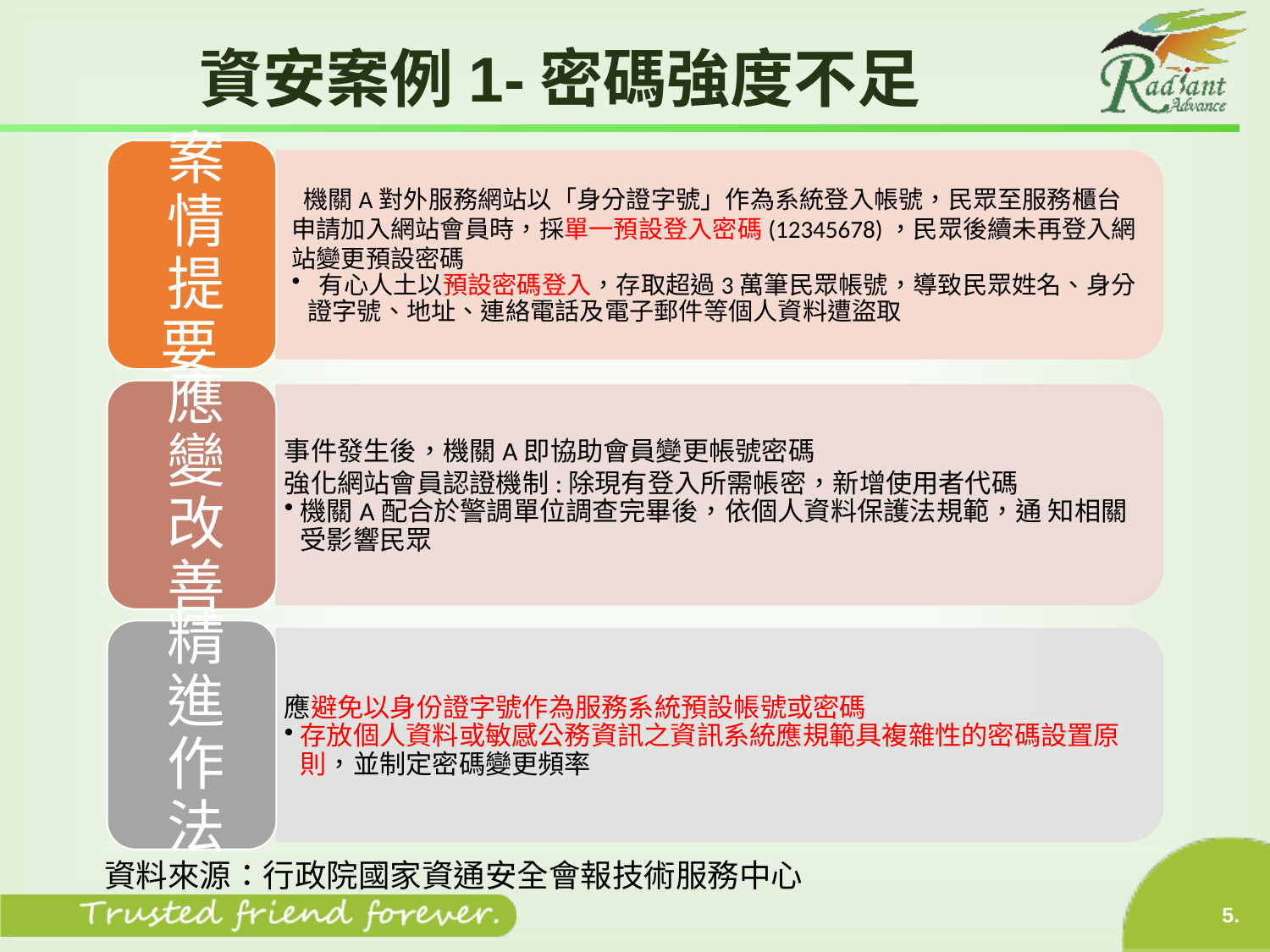

# 資安案例1-密碼強度不足
 機關A對外服務網站以「身分證字號」作為系統登入帳號，民眾至服務櫃台申請加入網站會員時，採單一預設登入密碼(12345678)，民眾後續未再登入網站變更預設密碼
 有心人土以預設密碼登入，存取超過3萬筆民眾帳號，導致民眾姓名、身分證字號、地址、連絡電話及電子郵件等個人資料遭盜取
案情提要
事件發生後，機關A即協助會員變更帳號密碼
強化網站會員認證機制:除現有登入所需帳密，新增使用者代碼
機關A配合於警調單位調查完畢後，依個人資料保護法規範，通 知相關受影響民眾
應變改善
應避免以身份證字號作為服務系統預設帳號或密碼
存放個人資料或敏感公務資訊之資訊系統應規範具複雜性的密碼設置原則，並制定密碼變更頻率
精進作法
資料來源：行政院國家資通安全會報技術服務中心
5.